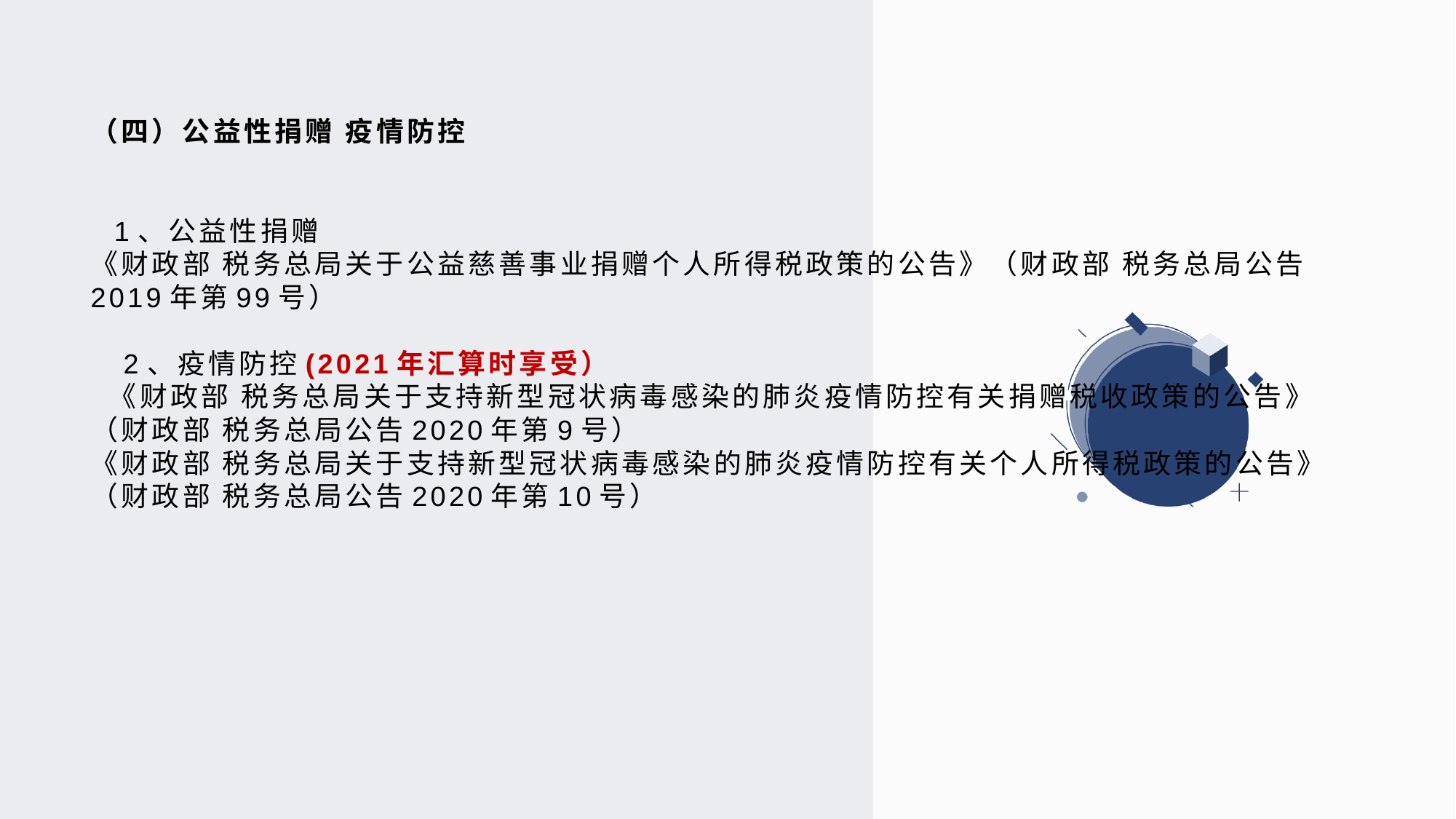

# （四）公益性捐赠 疫情防控 1、公益性捐赠 《财政部 税务总局关于公益慈善事业捐赠个人所得税政策的公告》（财政部 税务总局公告2019年第99号） 2、疫情防控(2021年汇算时享受） 《财政部 税务总局关于支持新型冠状病毒感染的肺炎疫情防控有关捐赠税收政策的公告》（财政部 税务总局公告2020年第9号） 《财政部 税务总局关于支持新型冠状病毒感染的肺炎疫情防控有关个人所得税政策的公告》（财政部 税务总局公告2020年第10号）